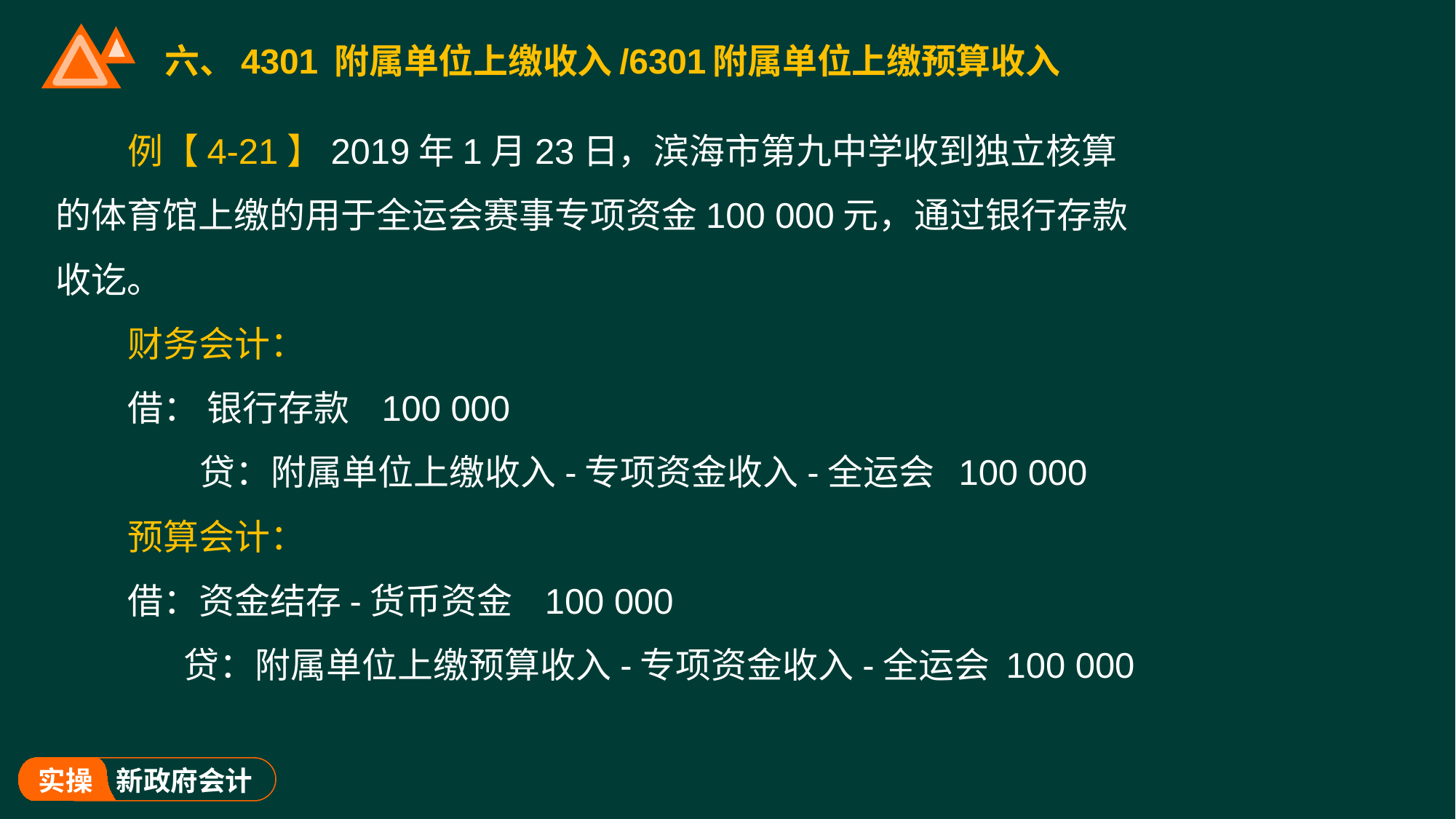

# 六、4301 附属单位上缴收入/6301附属单位上缴预算收入
例【4-21】2019年1月23日，滨海市第九中学收到独立核算的体育馆上缴的用于全运会赛事专项资金100 000元，通过银行存款收讫。
财务会计：
借： 银行存款   100 000
        贷：附属单位上缴收入-专项资金收入-全运会  100 000
预算会计：
借：资金结存-货币资金   100 000
      贷：附属单位上缴预算收入-专项资金收入-全运会 100 000